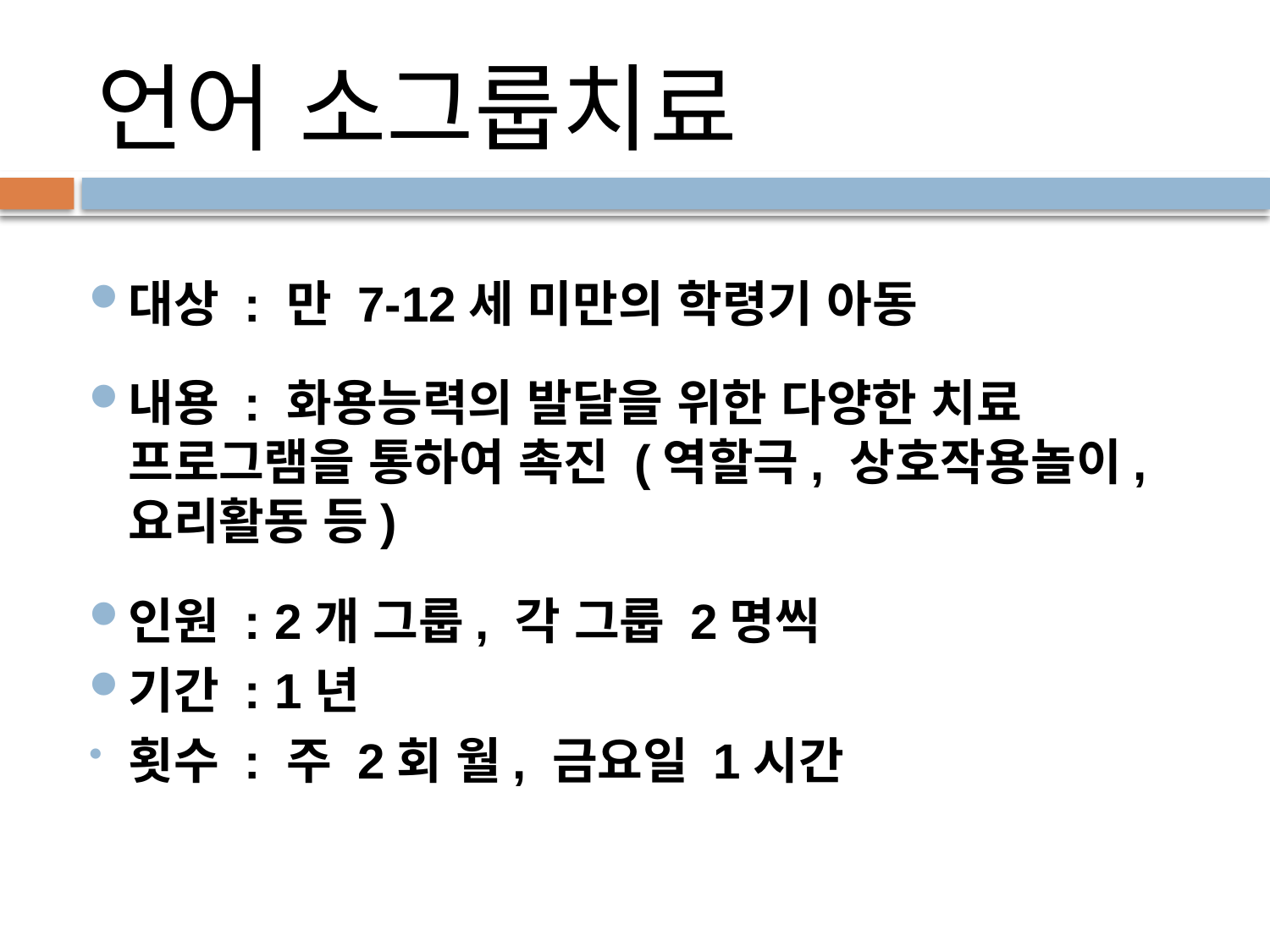

# 언어 소그룹치료
대상 : 만 7-12세 미만의 학령기 아동

내용 : 화용능력의 발달을 위한 다양한 치료 프로그램을 통하여 촉진 (역할극, 상호작용놀이, 요리활동 등)

인원 : 2개 그룹, 각 그룹 2명씩
기간 : 1년
횟수 : 주 2회 월, 금요일 1시간